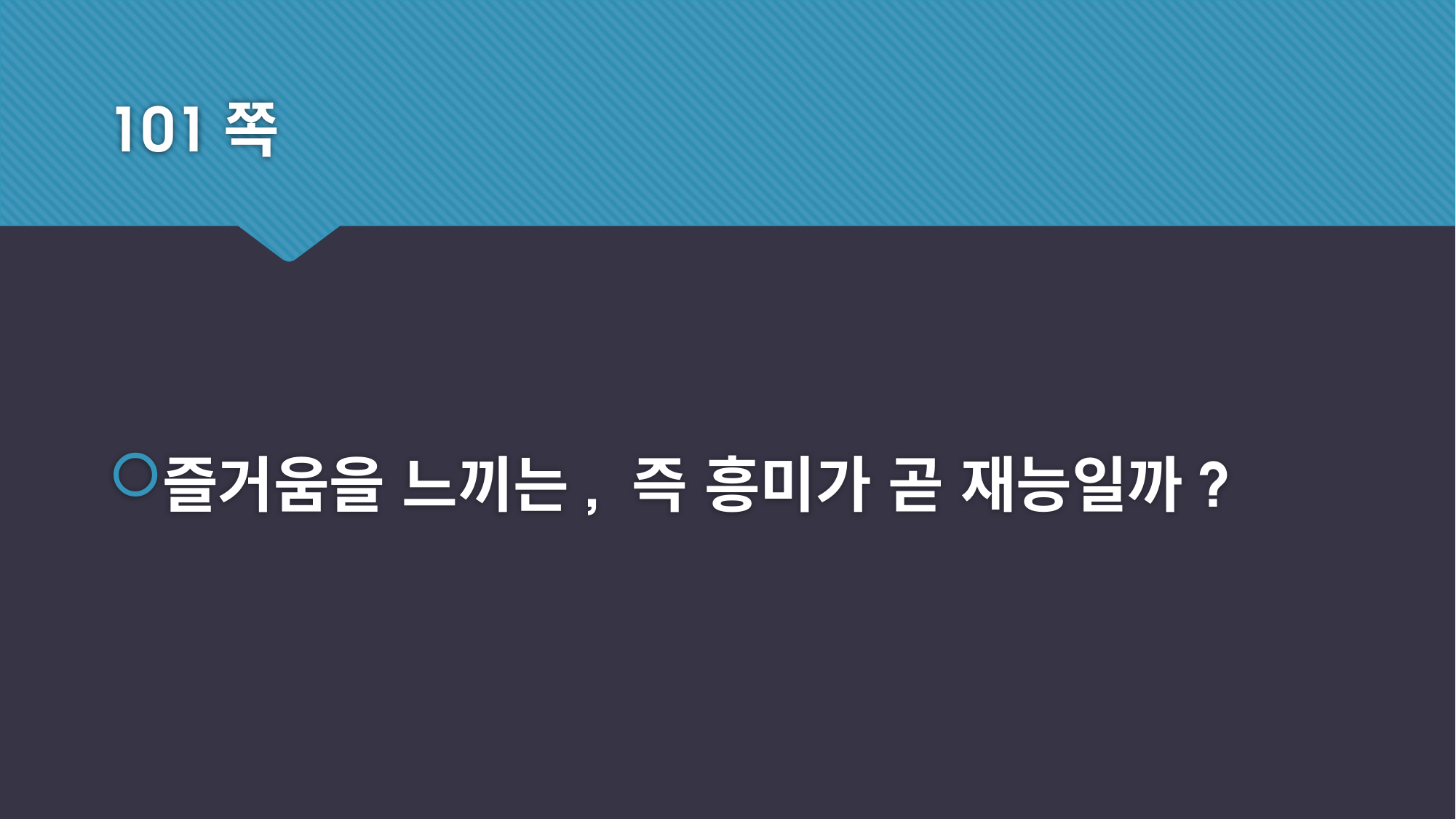

# 101쪽
즐거움을 느끼는, 즉 흥미가 곧 재능일까?